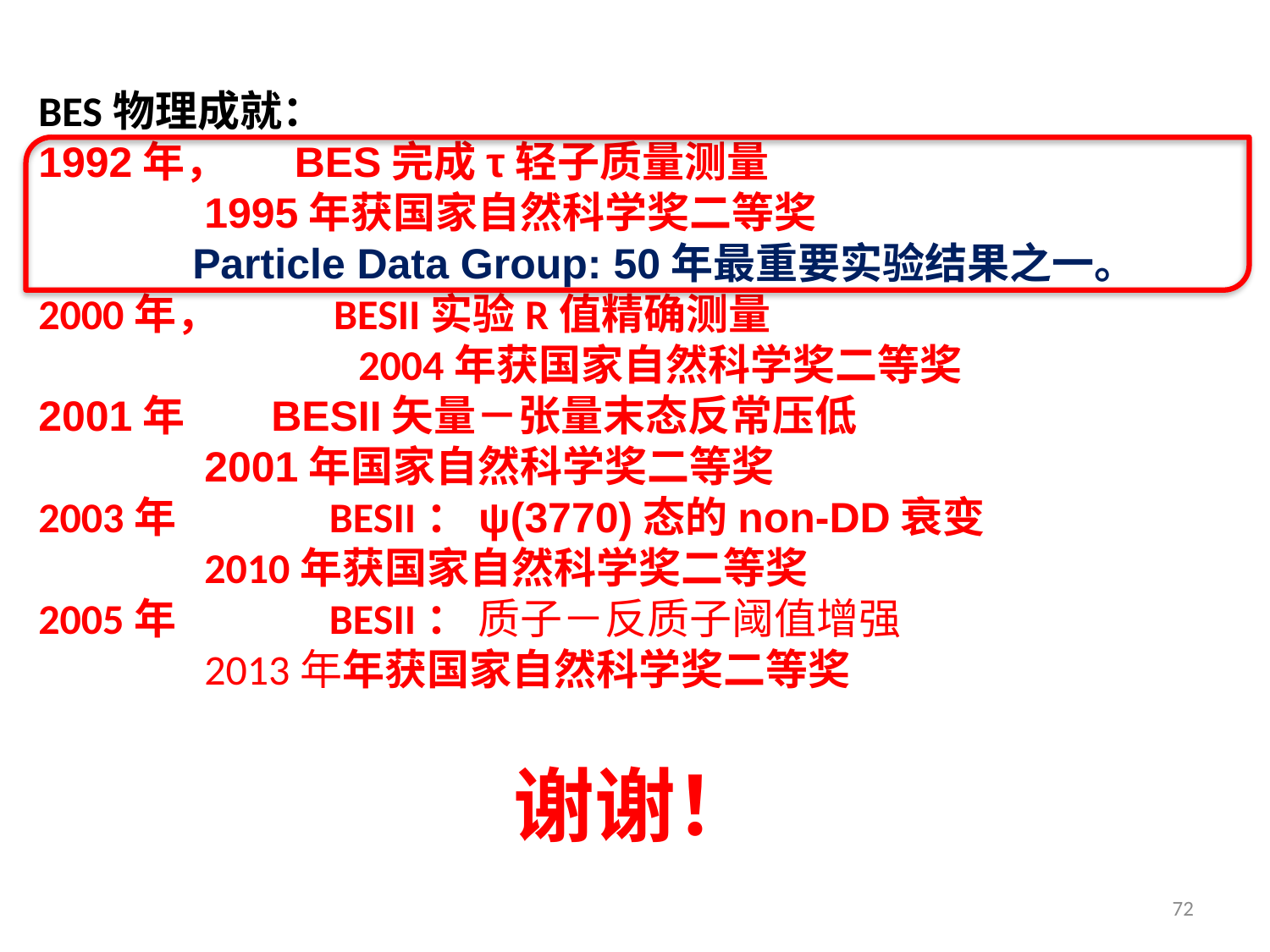

BES物理成就：
1992年，      BES完成τ轻子质量测量
              1995年获国家自然科学奖二等奖
             Particle Data Group: 50年最重要实验结果之一。
2000年，           BESII实验R值精确测量
                           2004年获国家自然科学奖二等奖
2001年        BESII矢量－张量末态反常压低
              2001年国家自然科学奖二等奖
2003年               BESII：ψ(3770)态的non-DD衰变
              2010年获国家自然科学奖二等奖
2005年               BESII： 质子－反质子阈值增强
              2013年年获国家自然科学奖二等奖

# 谢谢！
72